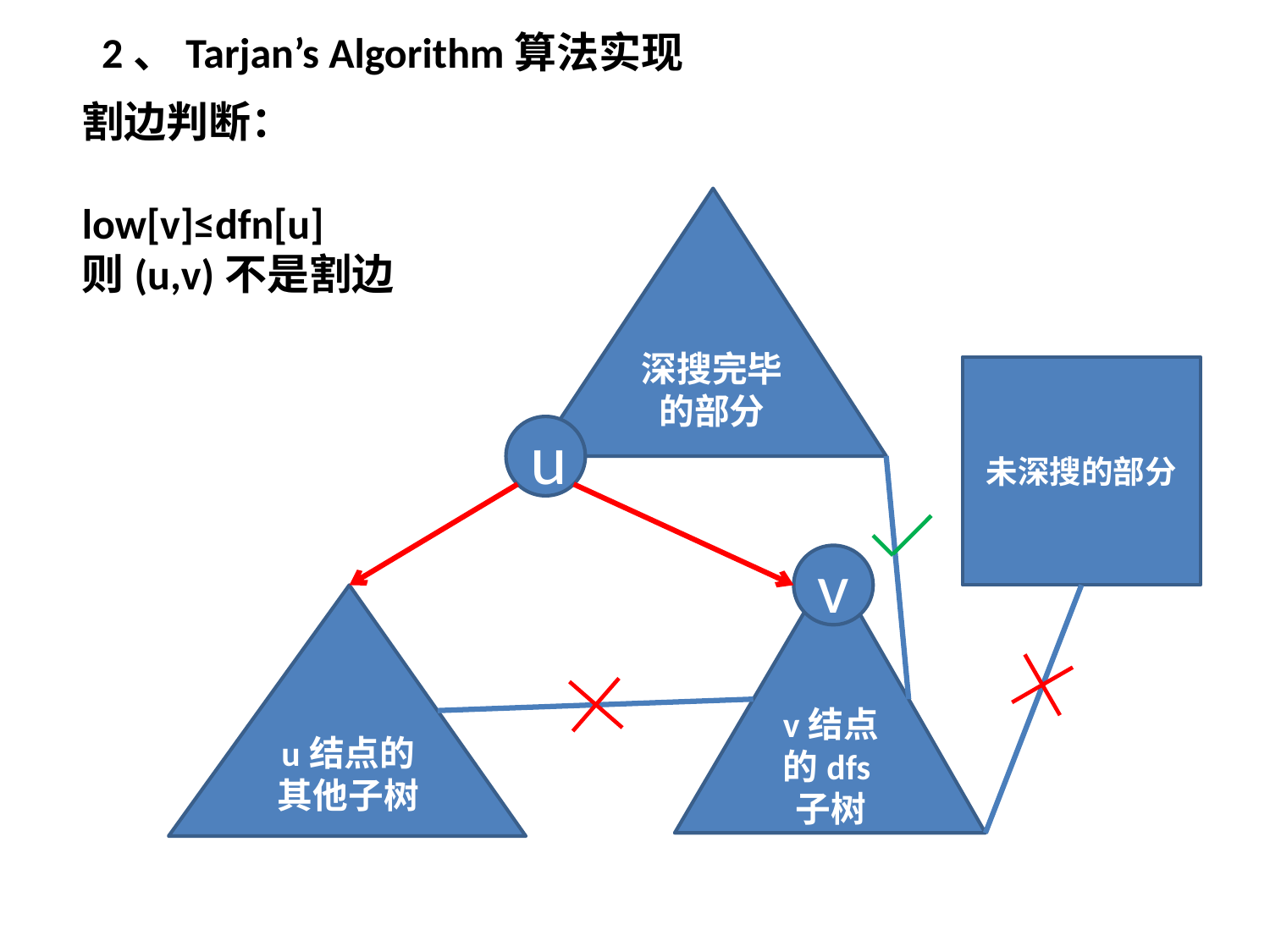

2、Tarjan’s Algorithm算法实现
割边判断：

low[v]≤dfn[u]
则(u,v)不是割边
深搜完毕的部分
未深搜的部分
u
v
v结点的dfs子树
u结点的其他子树